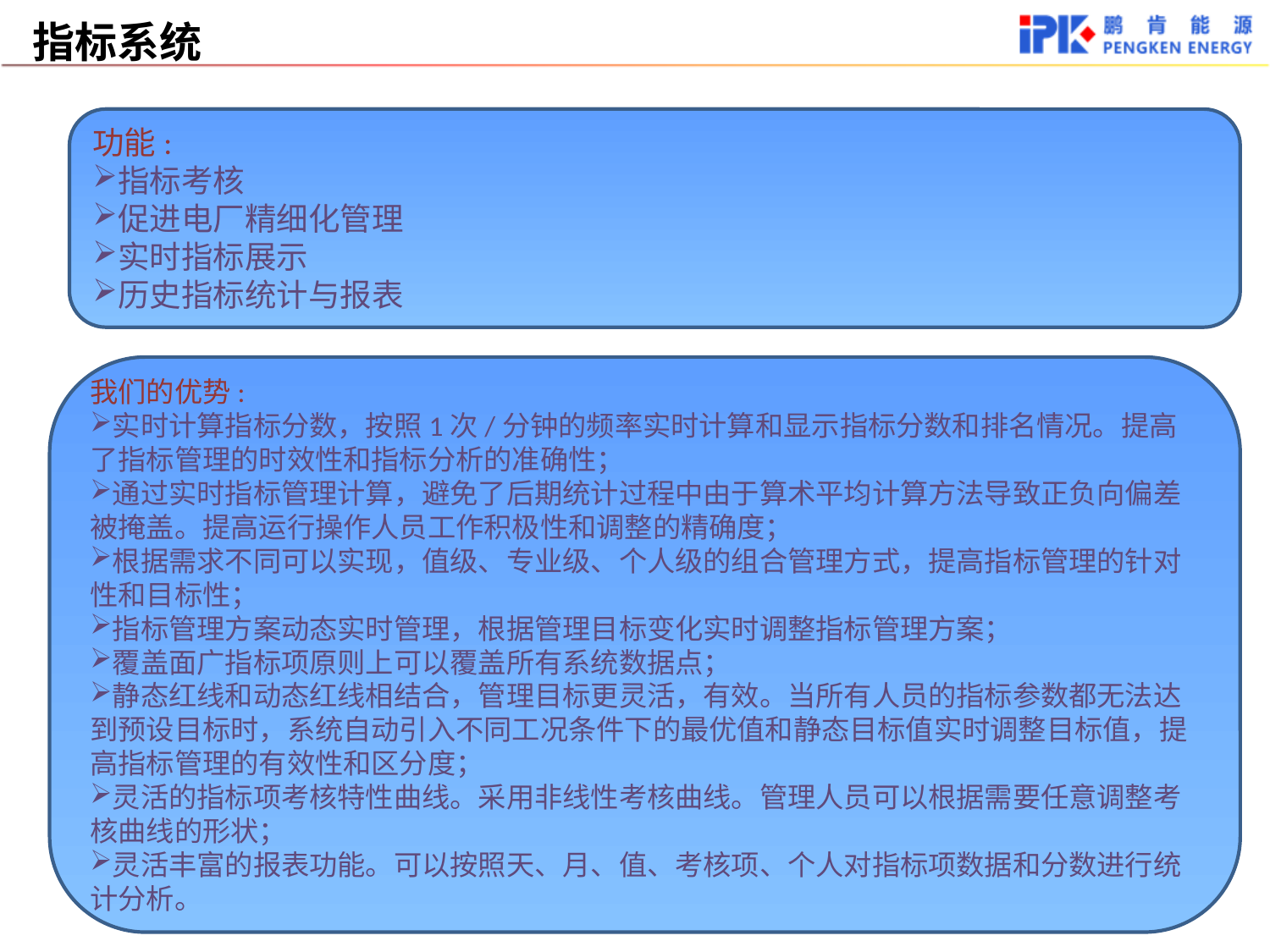

指标系统
功能:
指标考核
促进电厂精细化管理
实时指标展示
历史指标统计与报表
我们的优势:
实时计算指标分数，按照1次/分钟的频率实时计算和显示指标分数和排名情况。提高了指标管理的时效性和指标分析的准确性；
通过实时指标管理计算，避免了后期统计过程中由于算术平均计算方法导致正负向偏差被掩盖。提高运行操作人员工作积极性和调整的精确度；
根据需求不同可以实现，值级、专业级、个人级的组合管理方式，提高指标管理的针对性和目标性；
指标管理方案动态实时管理，根据管理目标变化实时调整指标管理方案；
覆盖面广指标项原则上可以覆盖所有系统数据点；
静态红线和动态红线相结合，管理目标更灵活，有效。当所有人员的指标参数都无法达到预设目标时，系统自动引入不同工况条件下的最优值和静态目标值实时调整目标值，提高指标管理的有效性和区分度；
灵活的指标项考核特性曲线。采用非线性考核曲线。管理人员可以根据需要任意调整考核曲线的形状；
灵活丰富的报表功能。可以按照天、月、值、考核项、个人对指标项数据和分数进行统计分析。